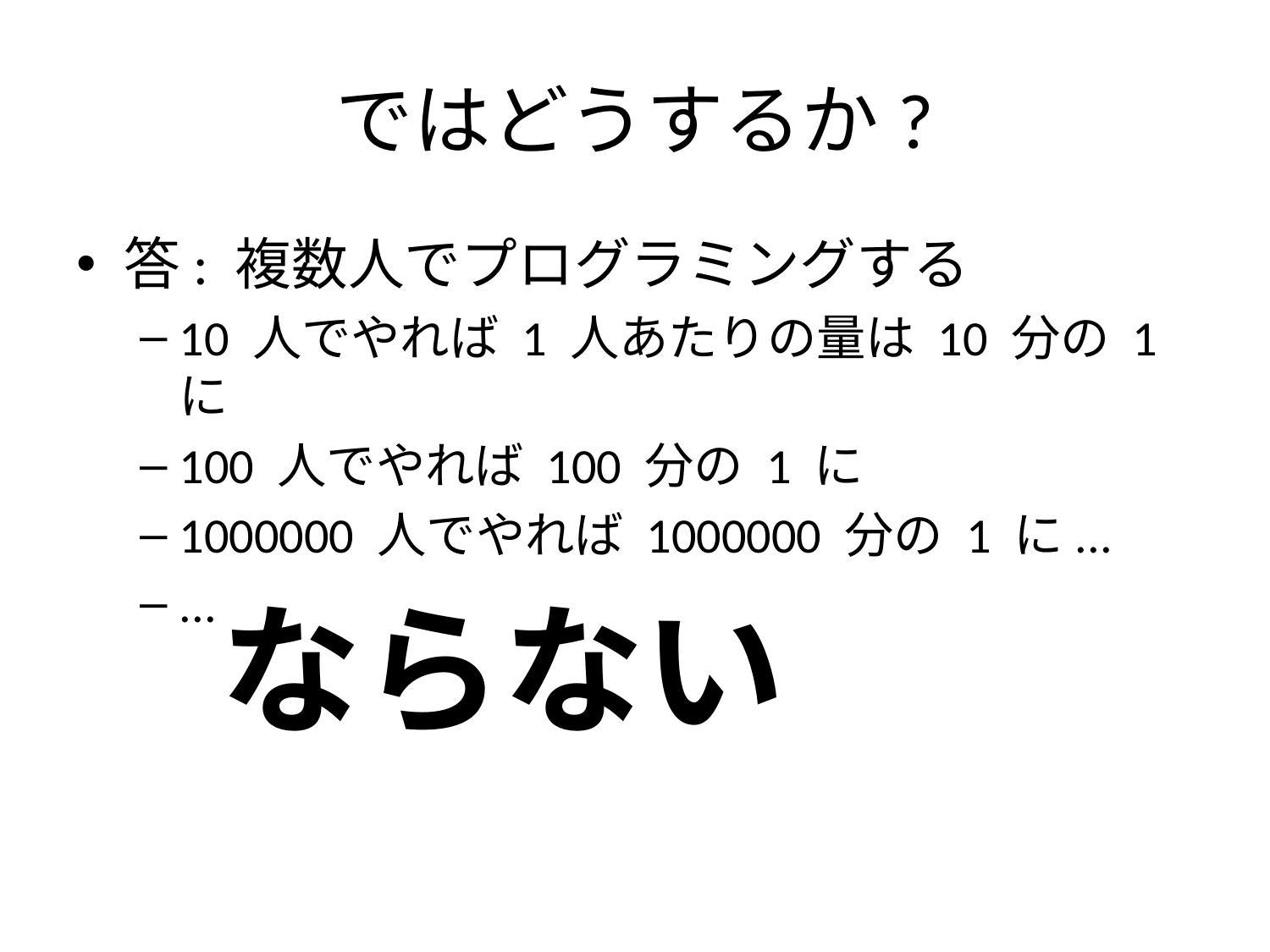

# ではどうするか?
答: 複数人でプログラミングする
10 人でやれば 1 人あたりの量は 10 分の 1 に
100 人でやれば 100 分の 1 に
1000000 人でやれば 1000000 分の 1 に...
...
ならない